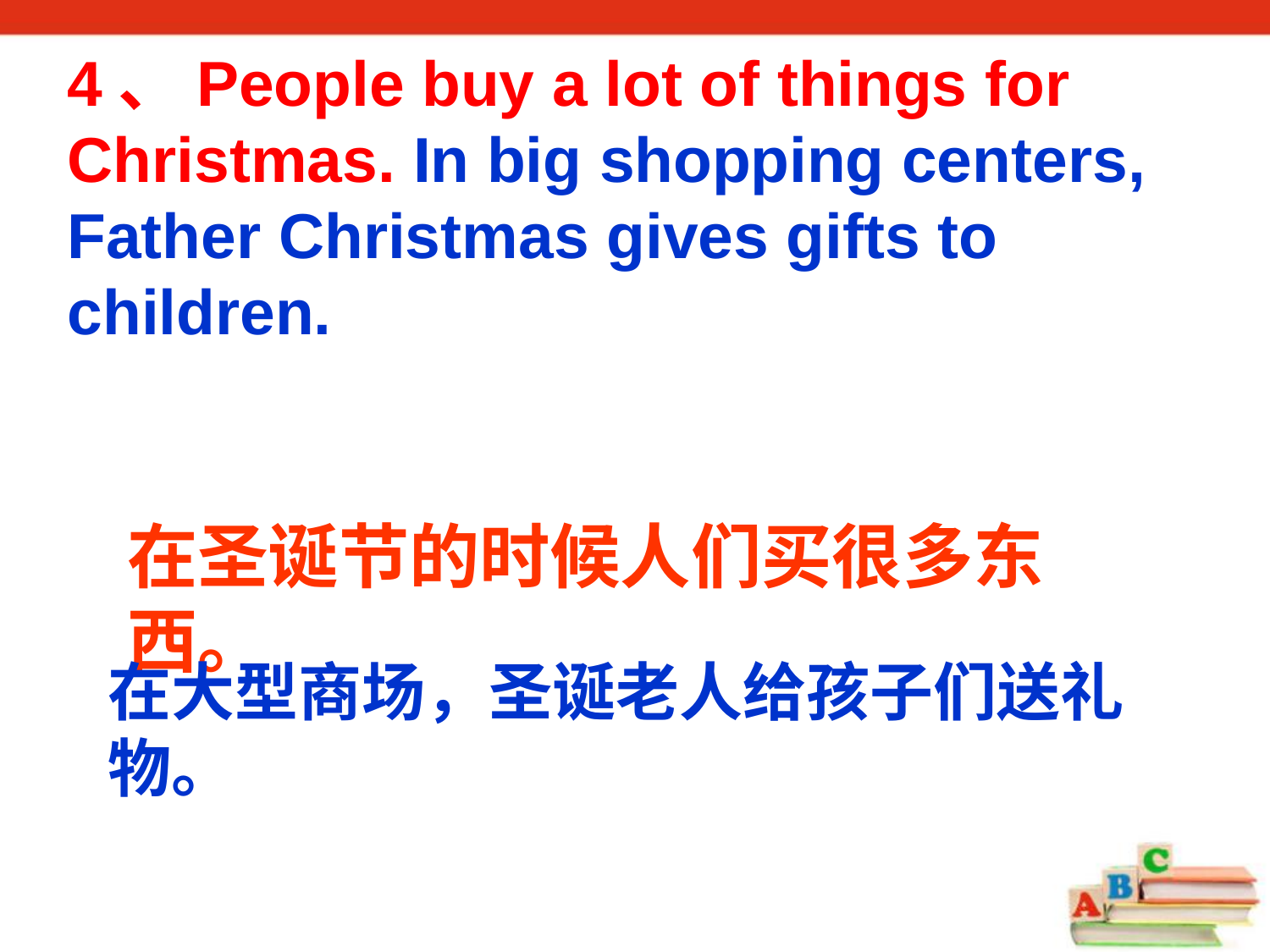

4、People buy a lot of things for Christmas. In big shopping centers, Father Christmas gives gifts to children.
在圣诞节的时候人们买很多东西。

在大型商场，圣诞老人给孩子们送礼物。